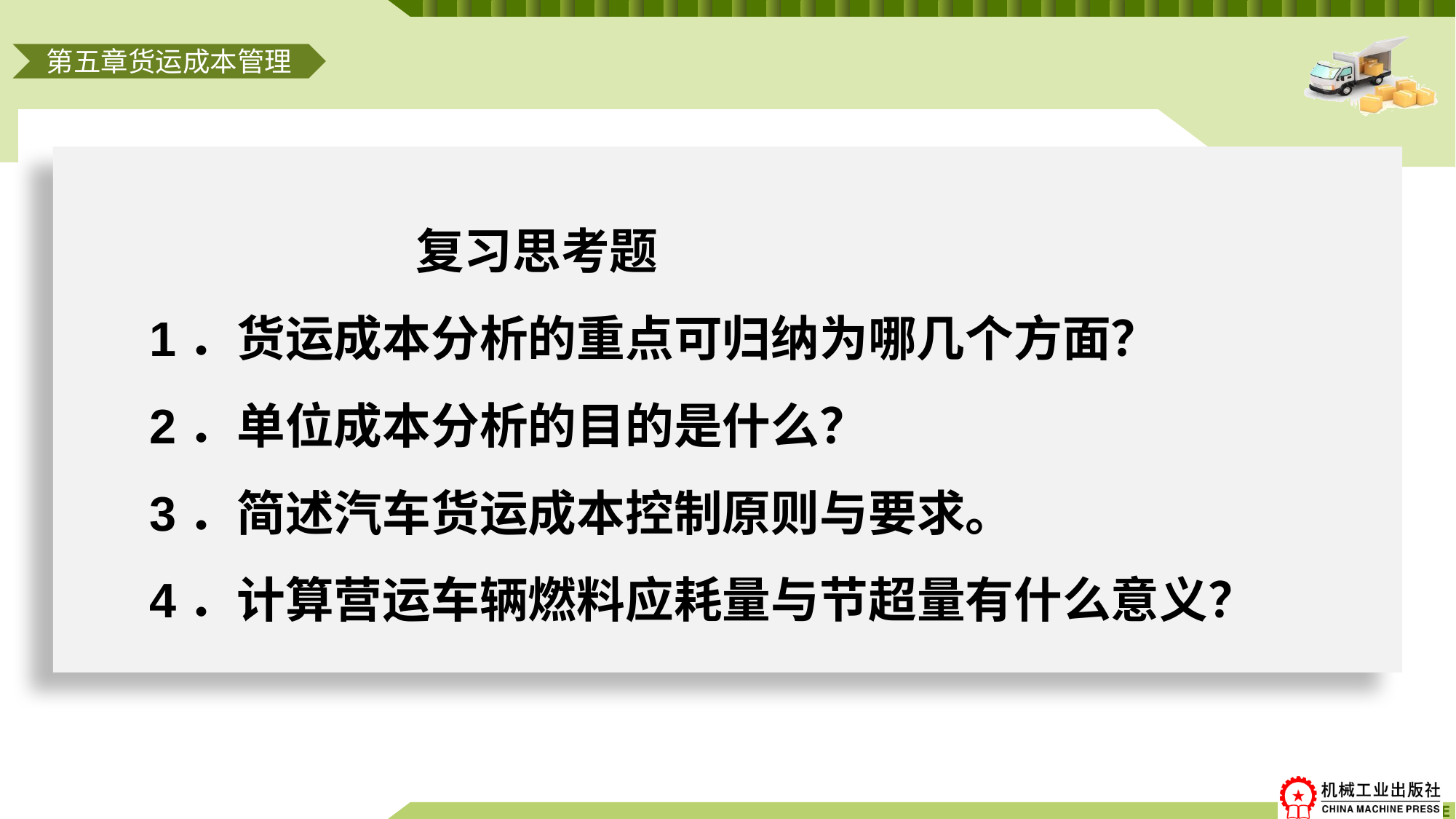

第五章货运成本管理
# 复习思考题 1．货运成本分析的重点可归纳为哪几个方面？ 2．单位成本分析的目的是什么？ 3．简述汽车货运成本控制原则与要求。 4．计算营运车辆燃料应耗量与节超量有什么意义？